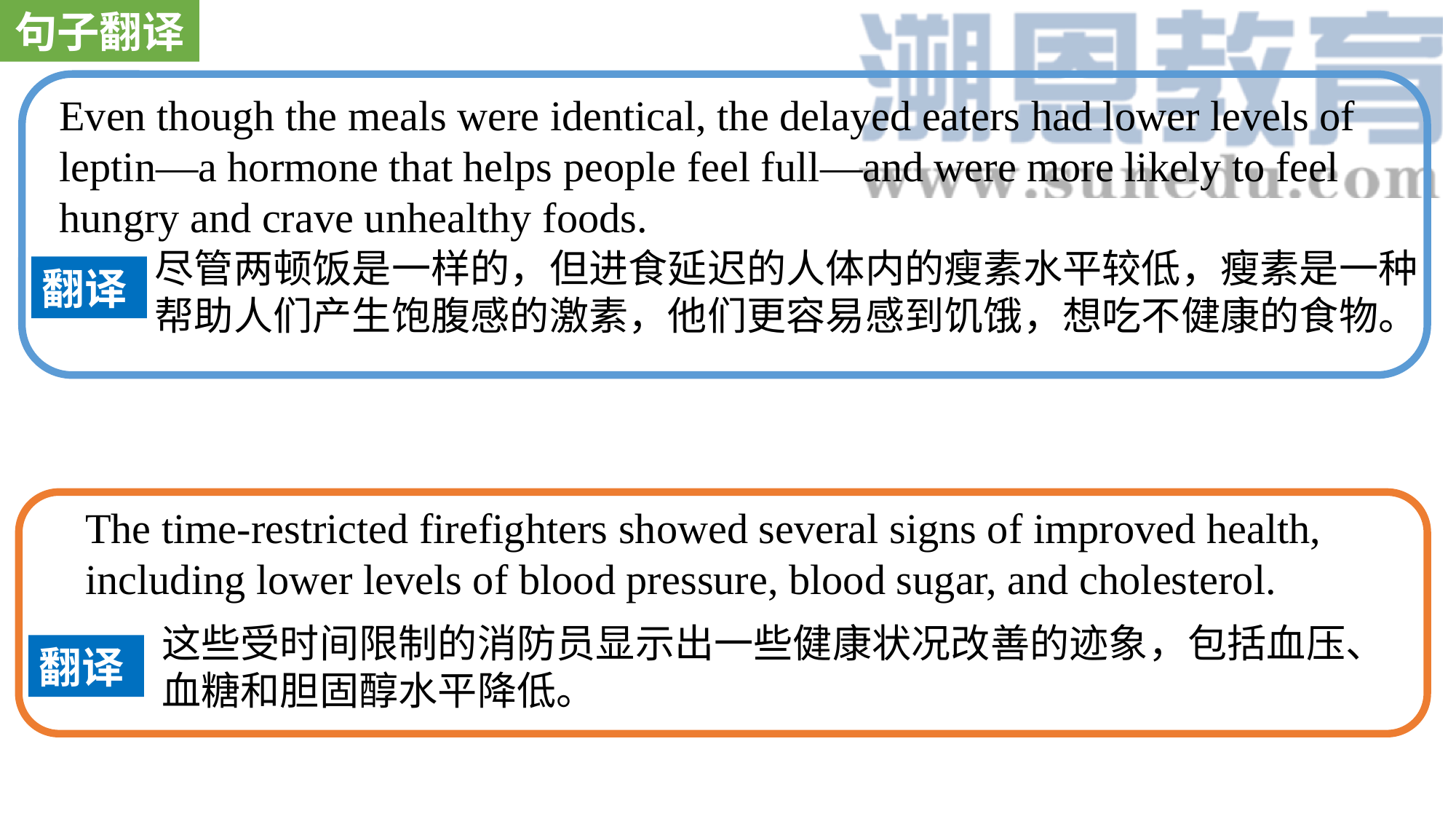

句子翻译

Even though the meals were identical, the delayed eaters had lower levels of leptin—a hormone that helps people feel full—and were more likely to feel hungry and crave unhealthy foods.
尽管两顿饭是一样的，但进食延迟的人体内的瘦素水平较低，瘦素是一种帮助人们产生饱腹感的激素，他们更容易感到饥饿，想吃不健康的食物。
翻译

The time-restricted firefighters showed several signs of improved health, including lower levels of blood pressure, blood sugar, and cholesterol.
这些受时间限制的消防员显示出一些健康状况改善的迹象，包括血压、血糖和胆固醇水平降低。
翻译